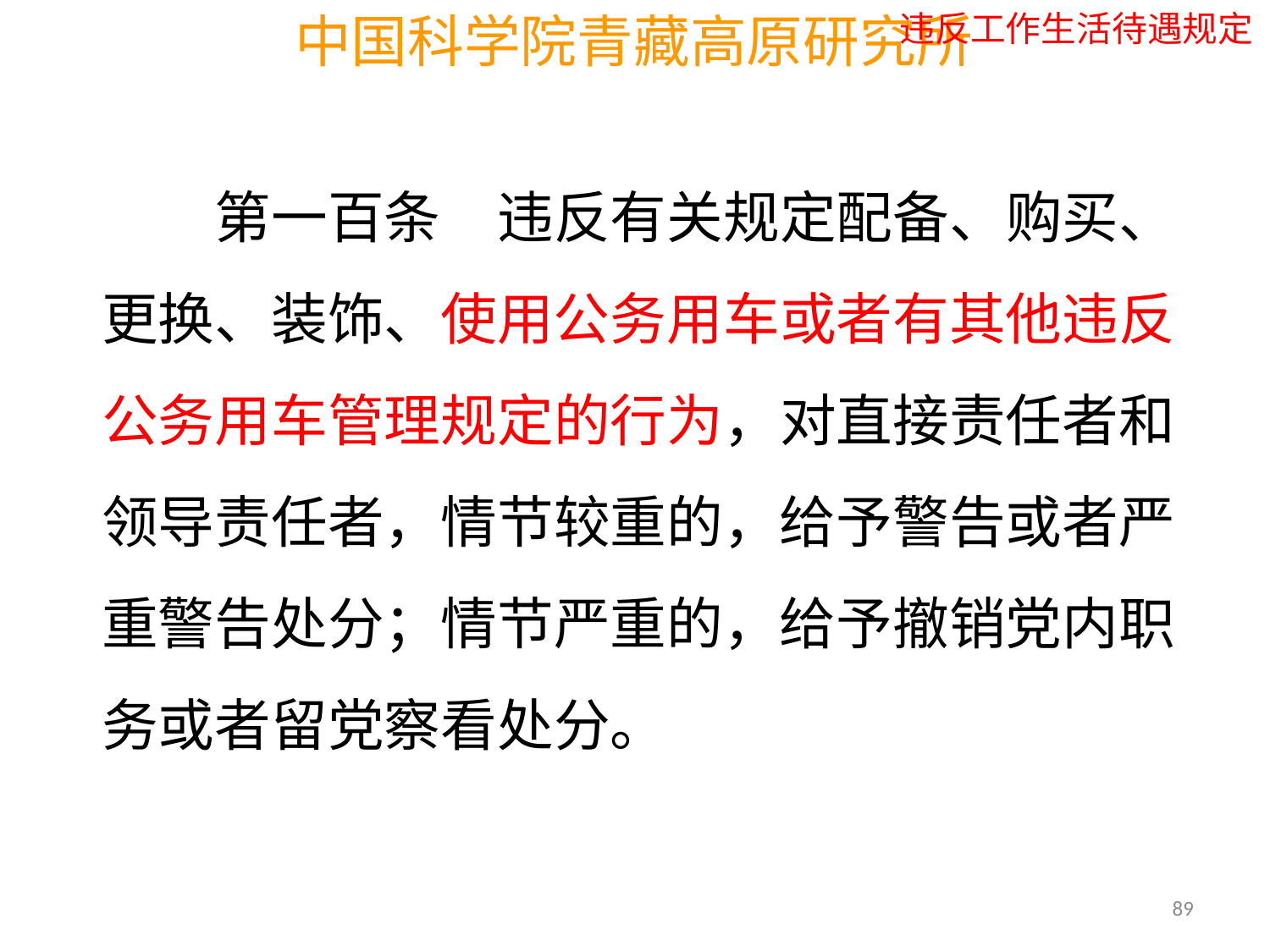

违反工作生活待遇规定
　　第一百条　违反有关规定配备、购买、更换、装饰、使用公务用车或者有其他违反公务用车管理规定的行为，对直接责任者和领导责任者，情节较重的，给予警告或者严重警告处分；情节严重的，给予撤销党内职务或者留党察看处分。
89